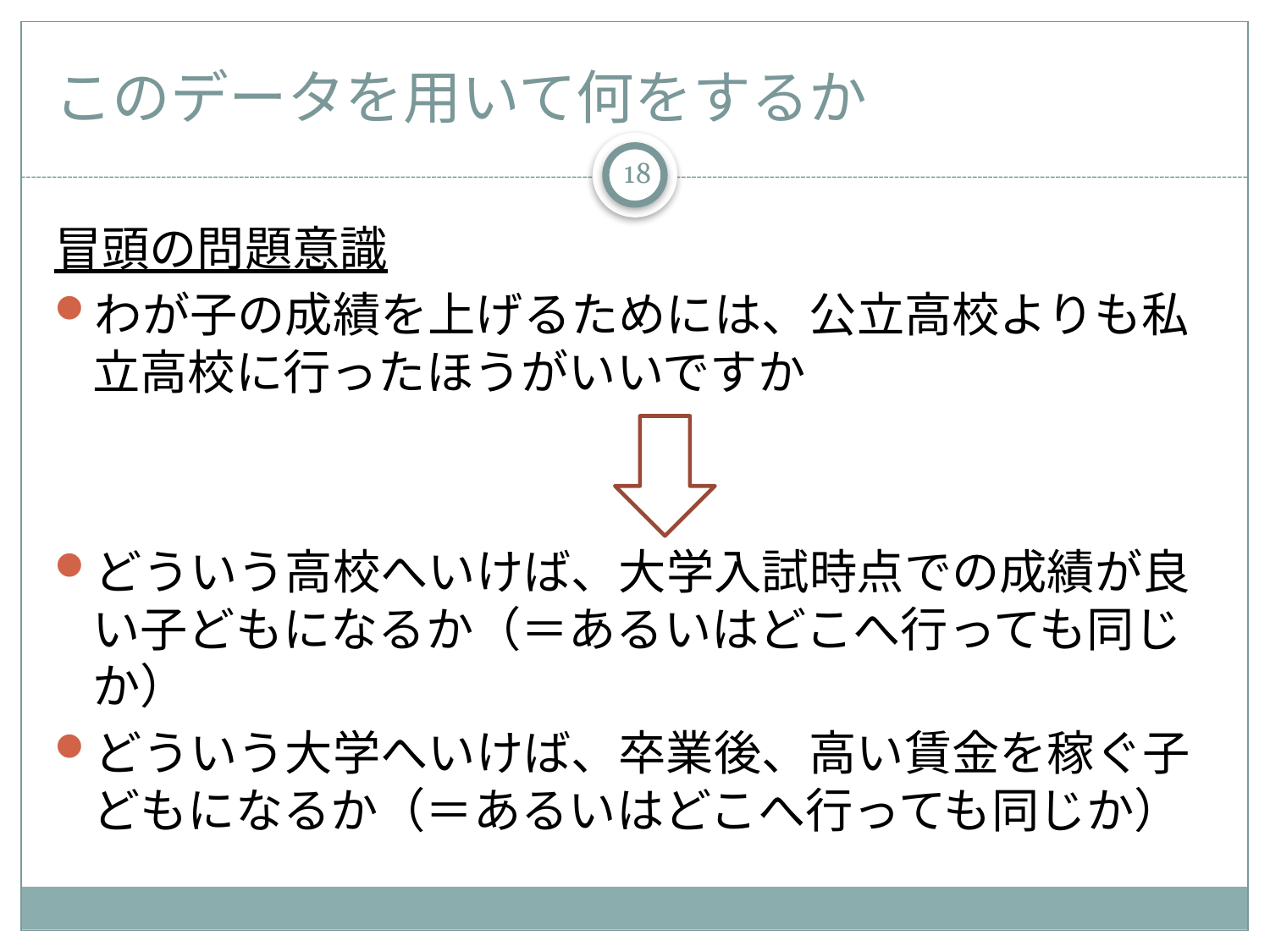

# このデータを用いて何をするか
18
冒頭の問題意識
わが子の成績を上げるためには、公立高校よりも私立高校に行ったほうがいいですか

どういう高校へいけば、大学入試時点での成績が良い子どもになるか（＝あるいはどこへ行っても同じか）
どういう大学へいけば、卒業後、高い賃金を稼ぐ子どもになるか（＝あるいはどこへ行っても同じか）